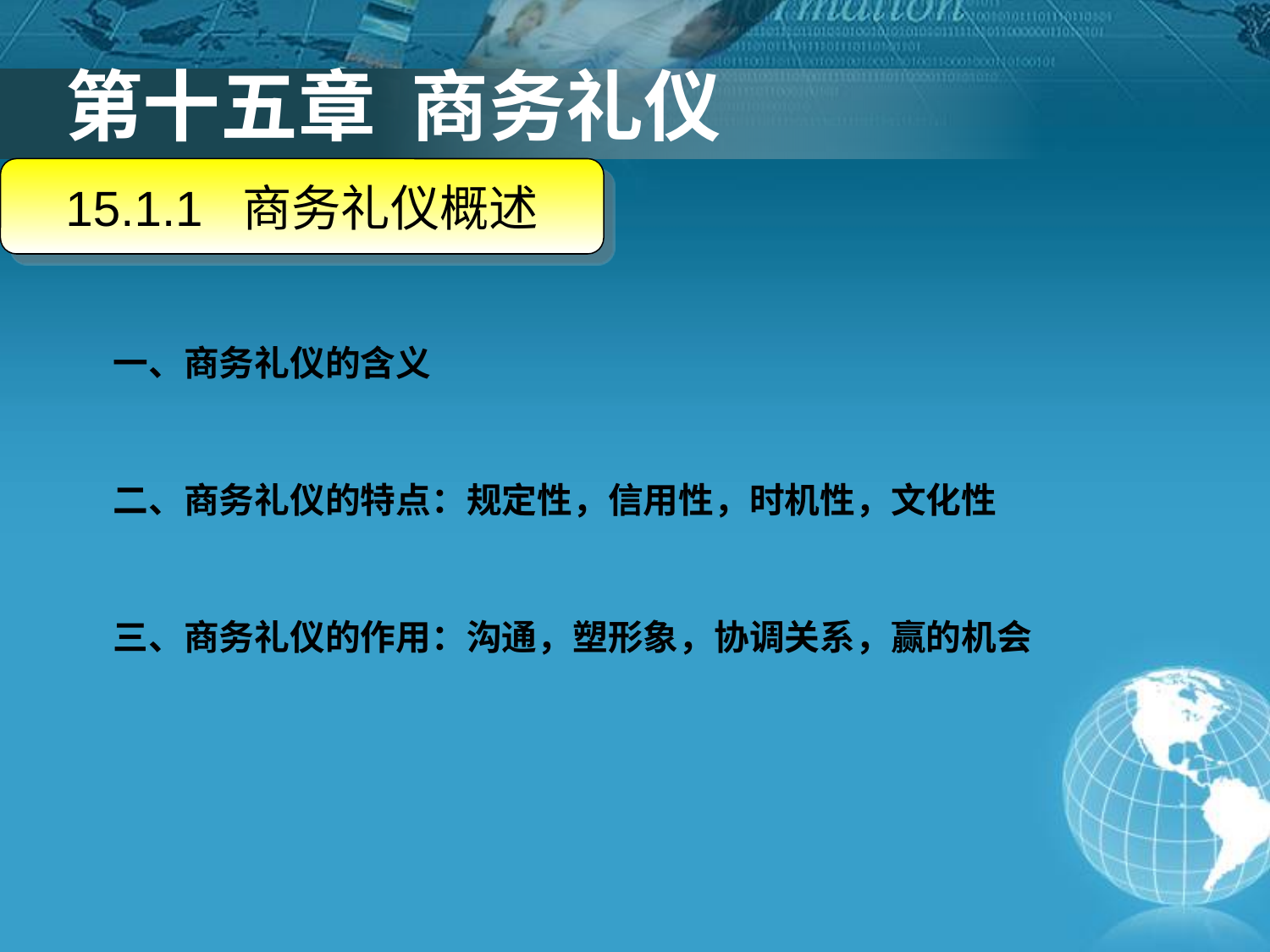

第十五章  商务礼仪

15.1.1  商务礼仪概述
一、商务礼仪的含义

二、商务礼仪的特点：规定性，信用性，时机性，文化性

三、商务礼仪的作用：沟通，塑形象，协调关系，赢的机会